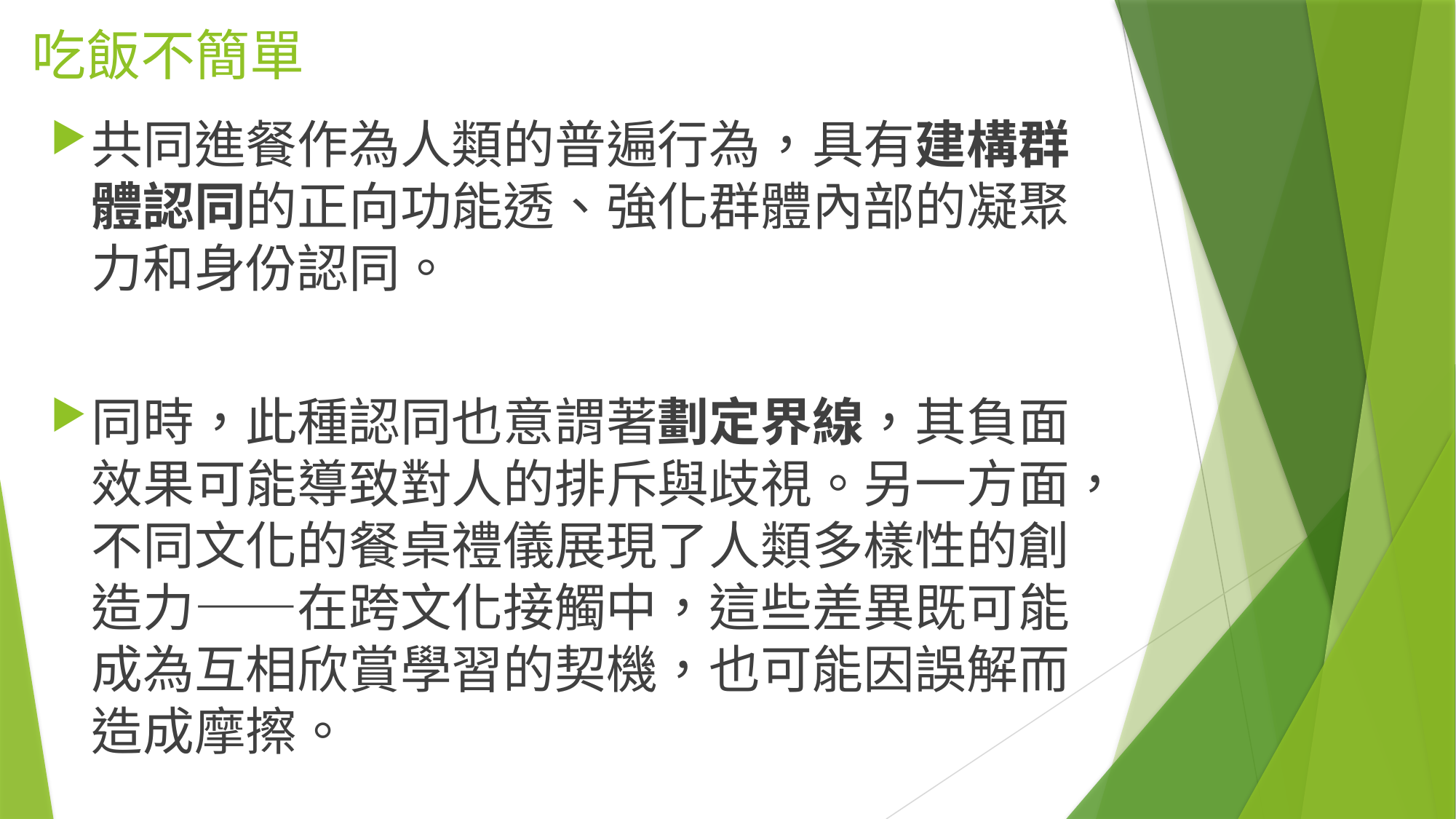

# 吃飯不簡單
共同進餐作為人類的普遍行為，具有建構群體認同的正向功能透、強化群體內部的凝聚力和身份認同。

同時，此種認同也意謂著劃定界線，其負面效果可能導致對人的排斥與歧視。另一方面，不同文化的餐桌禮儀展現了人類多樣性的創造力——在跨文化接觸中，這些差異既可能成為互相欣賞學習的契機，也可能因誤解而造成摩擦。